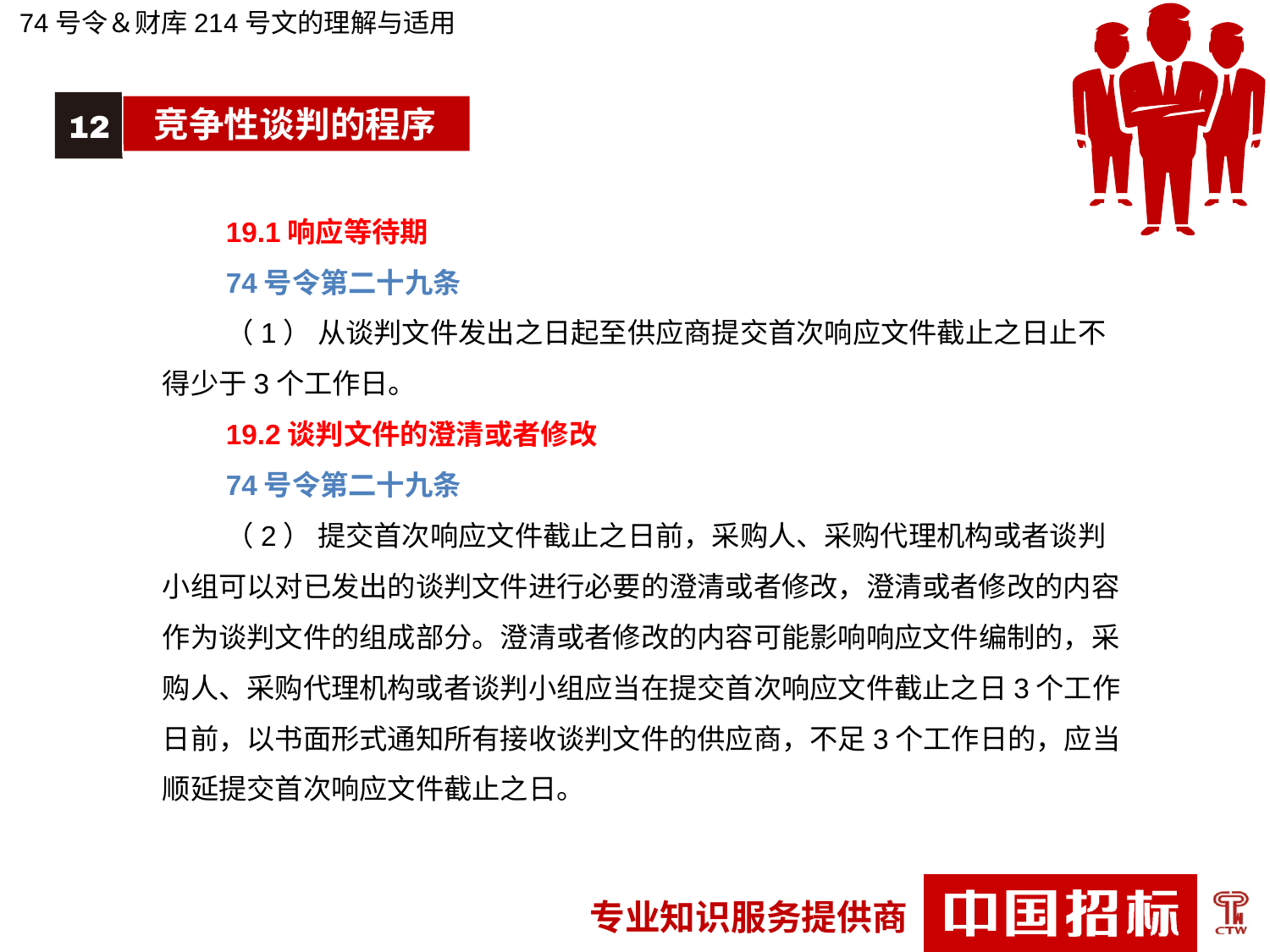

74号令＆财库214号文的理解与适用

12
竞争性谈判的程序
19.1响应等待期
74号令第二十九条
（1） 从谈判文件发出之日起至供应商提交首次响应文件截止之日止不得少于3个工作日。
19.2谈判文件的澄清或者修改
74号令第二十九条
（2） 提交首次响应文件截止之日前，采购人、采购代理机构或者谈判小组可以对已发出的谈判文件进行必要的澄清或者修改，澄清或者修改的内容作为谈判文件的组成部分。澄清或者修改的内容可能影响响应文件编制的，采购人、采购代理机构或者谈判小组应当在提交首次响应文件截止之日3个工作日前，以书面形式通知所有接收谈判文件的供应商，不足3个工作日的，应当顺延提交首次响应文件截止之日。